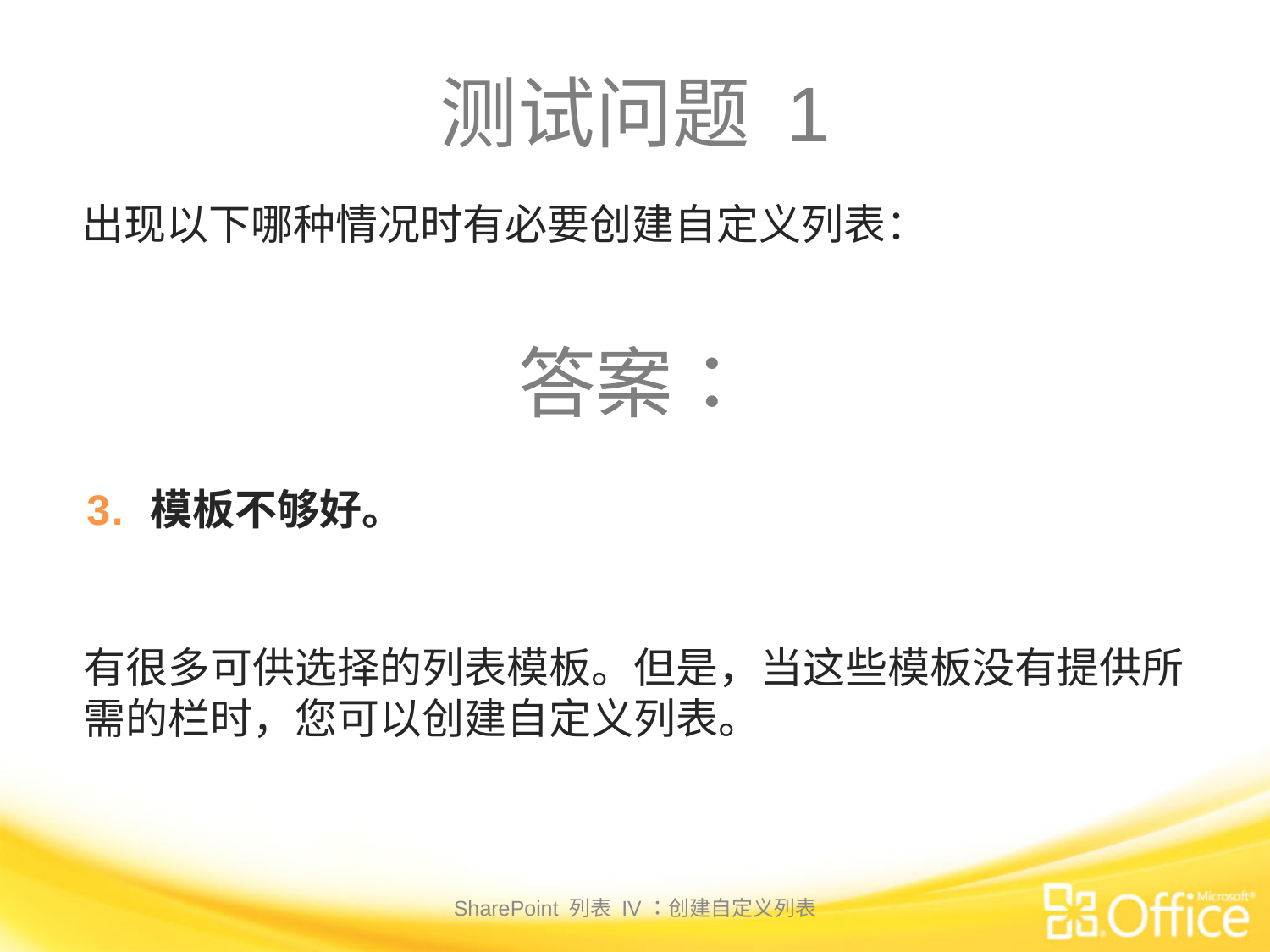

# 测试问题 1
出现以下哪种情况时有必要创建自定义列表：
答案：
模板不够好。
有很多可供选择的列表模板。但是，当这些模板没有提供所需的栏时，您可以创建自定义列表。
SharePoint 列表 IV：创建自定义列表